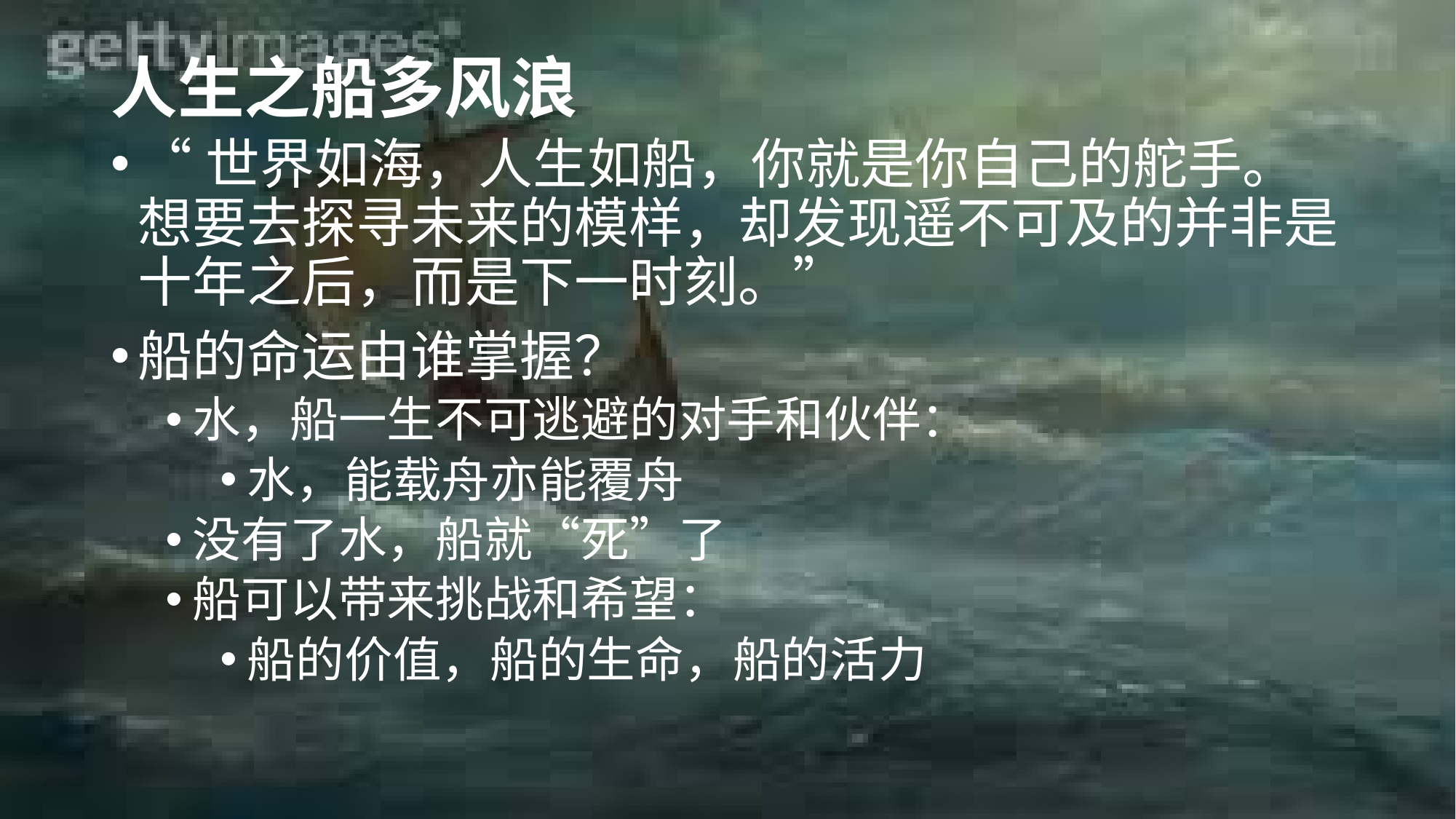

# 人生之船多风浪
“世界如海，人生如船，你就是你自己的舵手。想要去探寻未来的模样，却发现遥不可及的并非是十年之后，而是下一时刻。”
船的命运由谁掌握？
水，船一生不可逃避的对手和伙伴：
水，能载舟亦能覆舟
没有了水，船就“死”了
船可以带来挑战和希望：
船的价值，船的生命，船的活力